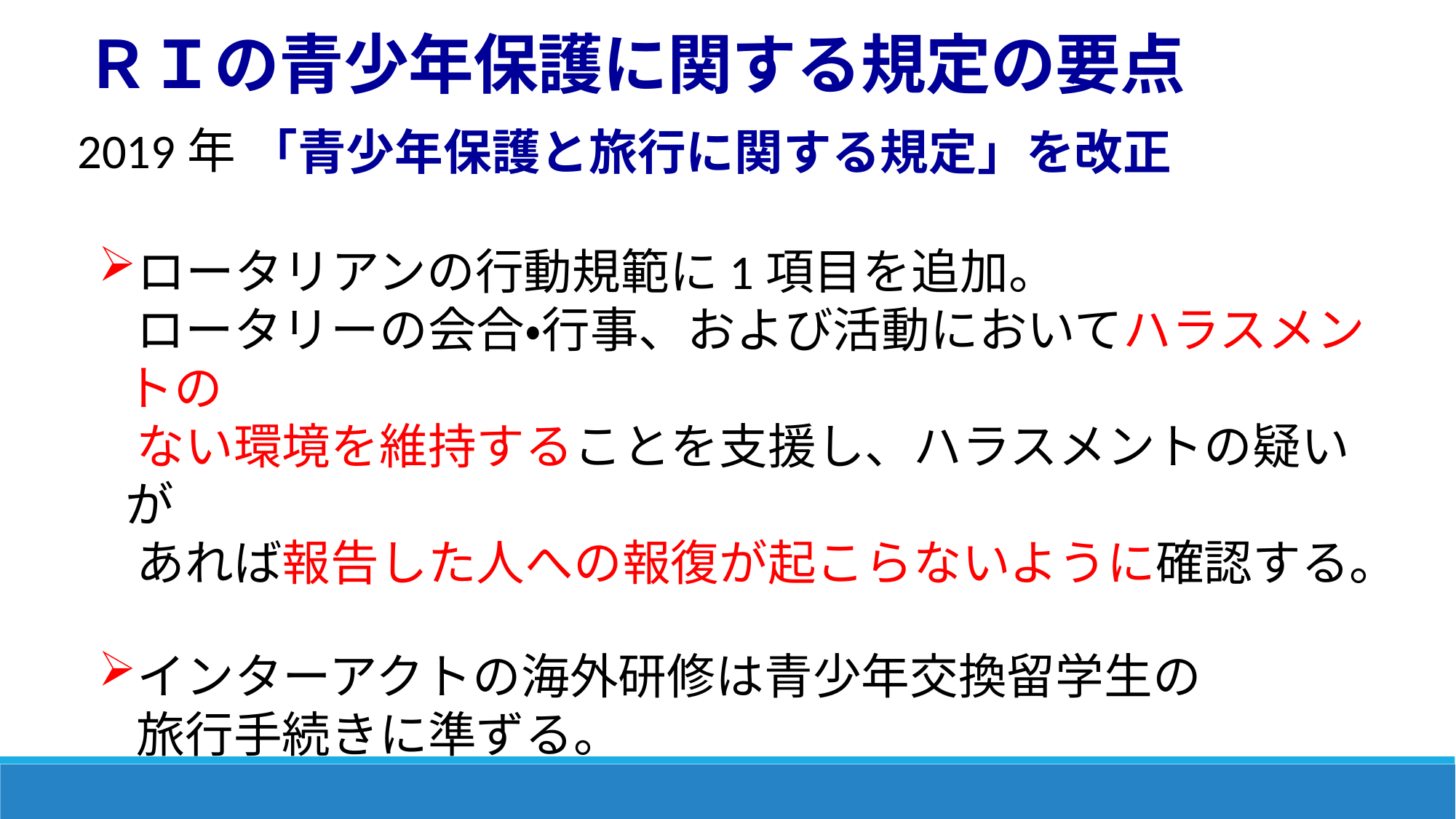

ＲＩの青少年保護に関する規定の要点
2019年
「青少年保護と旅行に関する規定」を改正
ロータリアンの行動規範に1項目を追加。
 ロータリーの会合・行事、および活動においてハラスメントの
 ない環境を維持することを支援し、ハラスメントの疑いが
 あれば報告した人への報復が起こらないように確認する。

インターアクトの海外研修は青少年交換留学生の
 旅行手続きに準ずる。